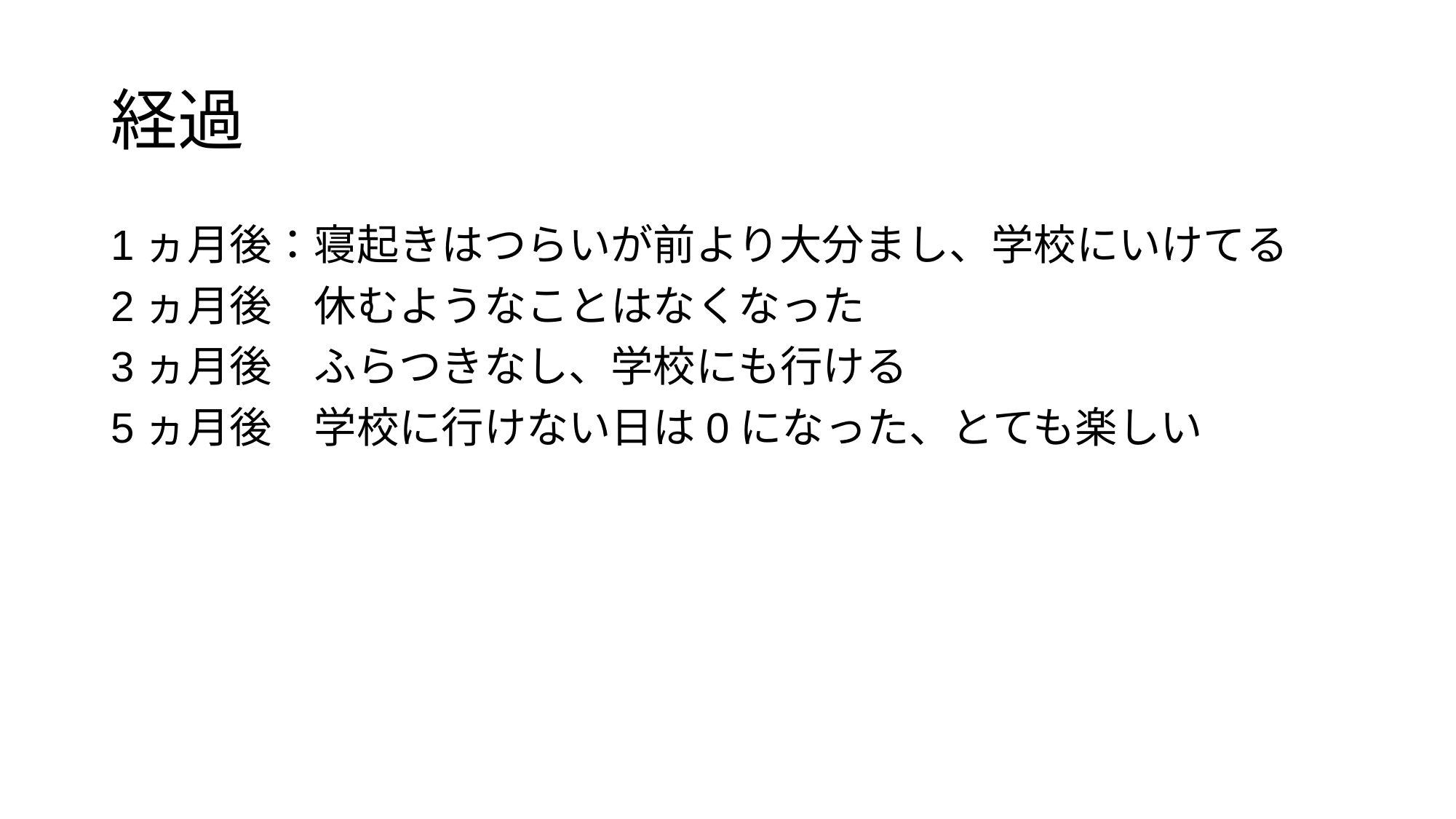

# 経過
1ヵ月後：寝起きはつらいが前より大分まし、学校にいけてる
2ヵ月後　休むようなことはなくなった
3ヵ月後　ふらつきなし、学校にも行ける
5ヵ月後　学校に行けない日は0になった、とても楽しい